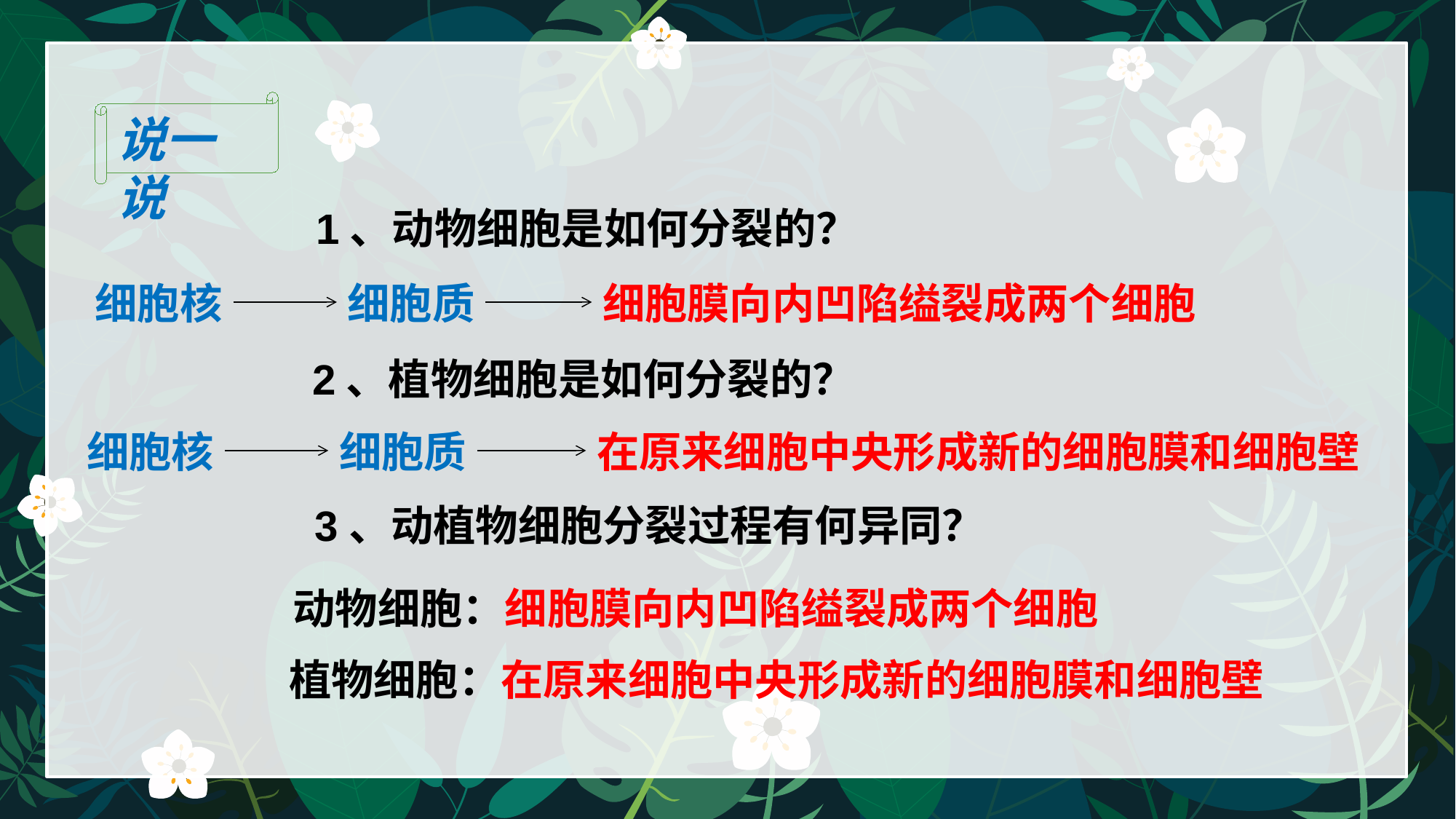

说一说
1、动物细胞是如何分裂的？
细胞核
细胞质
细胞膜向内凹陷缢裂成两个细胞
2、植物细胞是如何分裂的？
细胞核
细胞质
在原来细胞中央形成新的细胞膜和细胞壁
3、动植物细胞分裂过程有何异同？
动物细胞：细胞膜向内凹陷缢裂成两个细胞
植物细胞：在原来细胞中央形成新的细胞膜和细胞壁